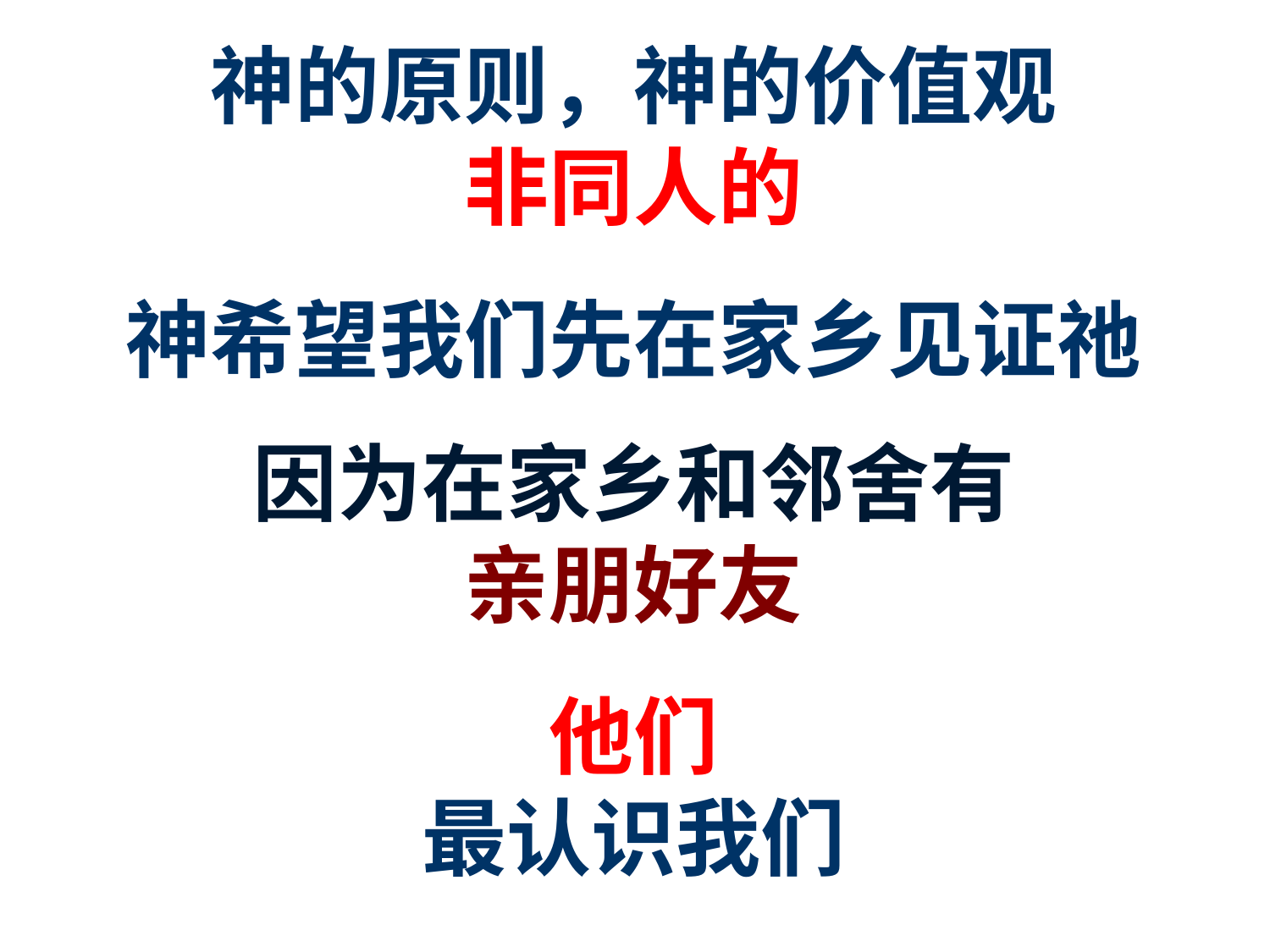

神的原则，神的价值观
非同人的

神希望我们先在家乡见证祂

因为在家乡和邻舍有
亲朋好友

他们
最认识我们
31